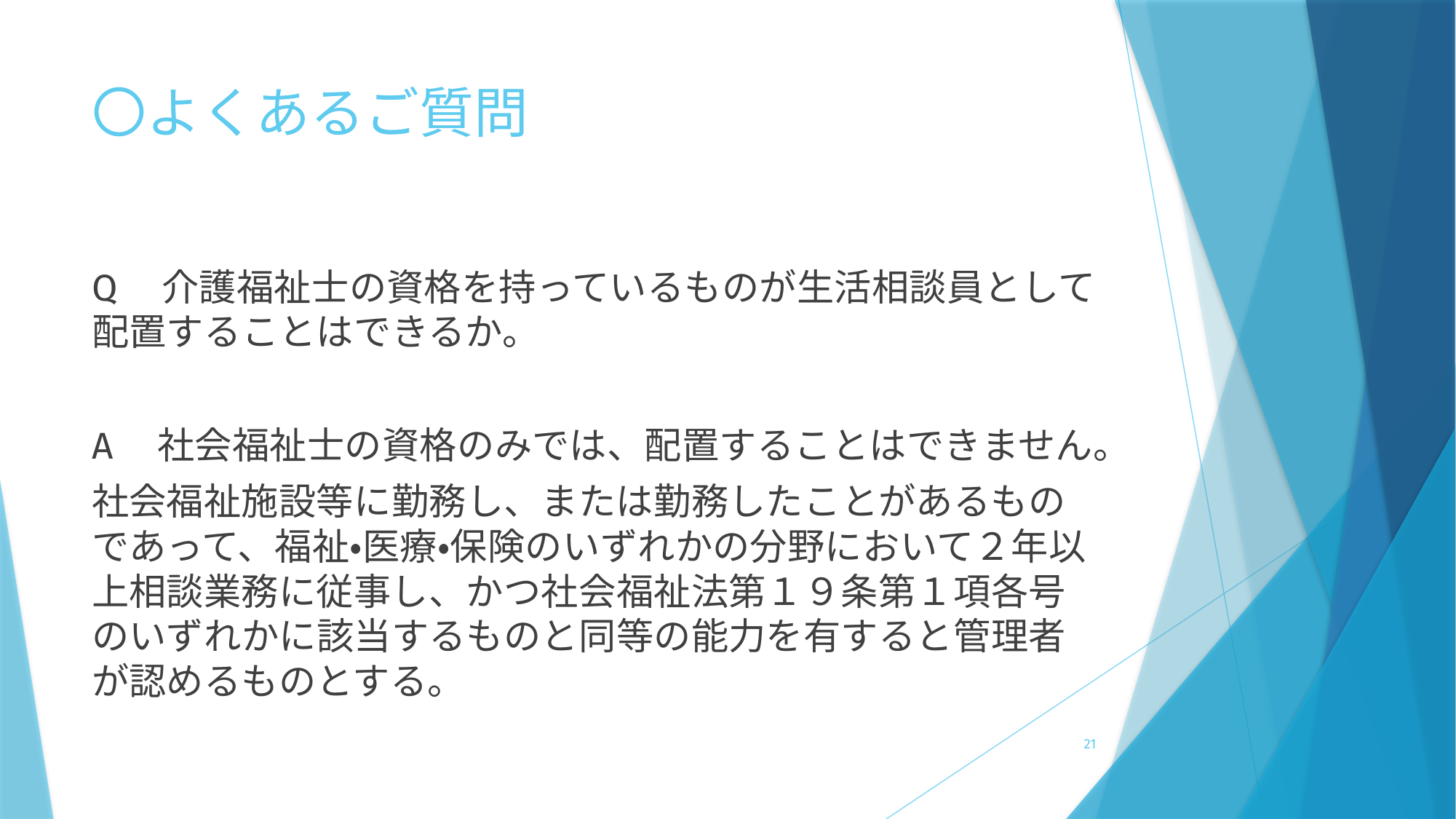

# 〇よくあるご質問
Q　介護福祉士の資格を持っているものが生活相談員として配置することはできるか。

A　社会福祉士の資格のみでは、配置することはできません。
社会福祉施設等に勤務し、または勤務したことがあるものであって、福祉・医療・保険のいずれかの分野において２年以上相談業務に従事し、かつ社会福祉法第１９条第１項各号のいずれかに該当するものと同等の能力を有すると管理者が認めるものとする。
21